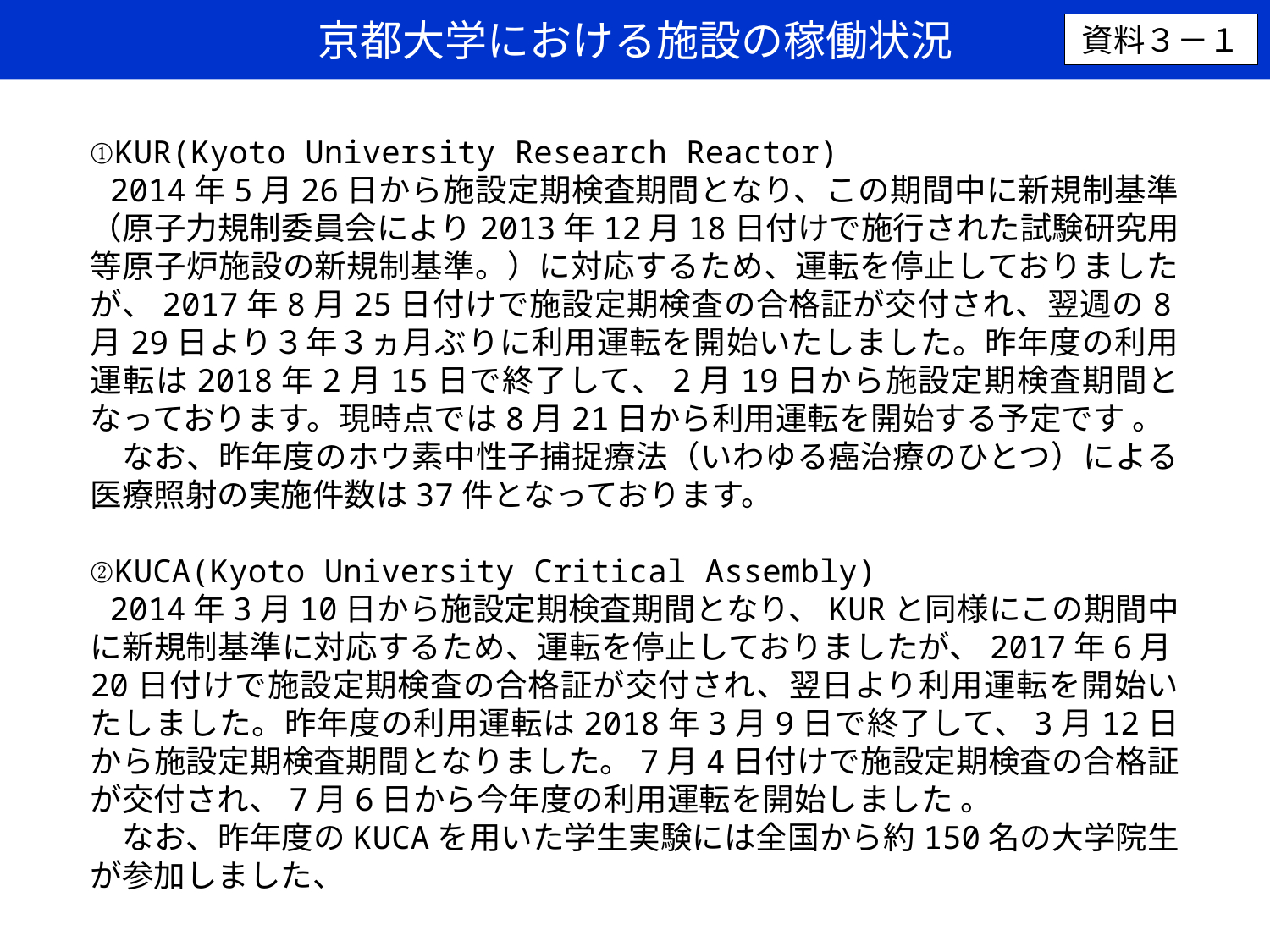

京都大学における施設の稼働状況
資料３－１
①KUR(Kyoto University Research Reactor)
 2014年5月26日から施設定期検査期間となり、この期間中に新規制基準（原子力規制委員会により2013年12月18日付けで施行された試験研究用等原子炉施設の新規制基準。）に対応するため、運転を停止しておりましたが、2017年8月25日付けで施設定期検査の合格証が交付され、翌週の8月29日より３年３ヵ月ぶりに利用運転を開始いたしました。昨年度の利用運転は2018年2月15日で終了して、2月19日から施設定期検査期間となっております。現時点では8月21日から利用運転を開始する予定です 。
　なお、昨年度のホウ素中性子捕捉療法（いわゆる癌治療のひとつ）による医療照射の実施件数は37件となっております。

②KUCA(Kyoto University Critical Assembly)
 2014年3月10日から施設定期検査期間となり、KURと同様にこの期間中に新規制基準に対応するため、運転を停止しておりましたが、2017年6月20日付けで施設定期検査の合格証が交付され、翌日より利用運転を開始いたしました。昨年度の利用運転は2018年3月9日で終了して、3月12日から施設定期検査期間となりました。7月4日付けで施設定期検査の合格証が交付され、7月6日から今年度の利用運転を開始しました 。
　なお、昨年度のKUCAを用いた学生実験には全国から約150名の大学院生が参加しました、